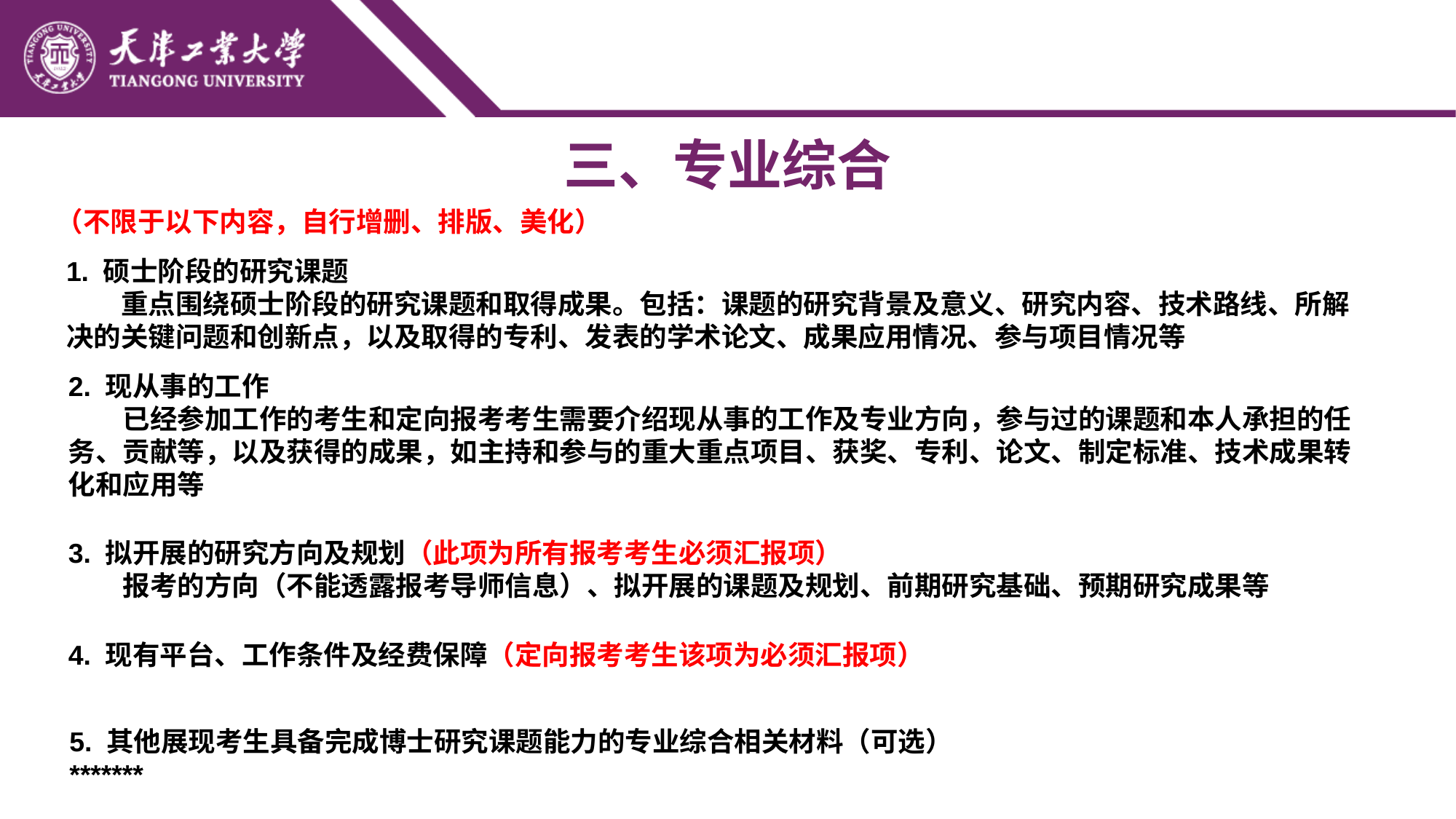

三、专业综合

（不限于以下内容，自行增删、排版、美化）
1. 硕士阶段的研究课题
重点围绕硕士阶段的研究课题和取得成果。包括：课题的研究背景及意义、研究内容、技术路线、所解决的关键问题和创新点，以及取得的专利、发表的学术论文、成果应用情况、参与项目情况等
2. 现从事的工作
已经参加工作的考生和定向报考考生需要介绍现从事的工作及专业方向，参与过的课题和本人承担的任务、贡献等，以及获得的成果，如主持和参与的重大重点项目、获奖、专利、论文、制定标准、技术成果转化和应用等
3. 拟开展的研究方向及规划（此项为所有报考考生必须汇报项）
报考的方向（不能透露报考导师信息）、拟开展的课题及规划、前期研究基础、预期研究成果等
4. 现有平台、工作条件及经费保障（定向报考考生该项为必须汇报项）
5. 其他展现考生具备完成博士研究课题能力的专业综合相关材料（可选）
*******